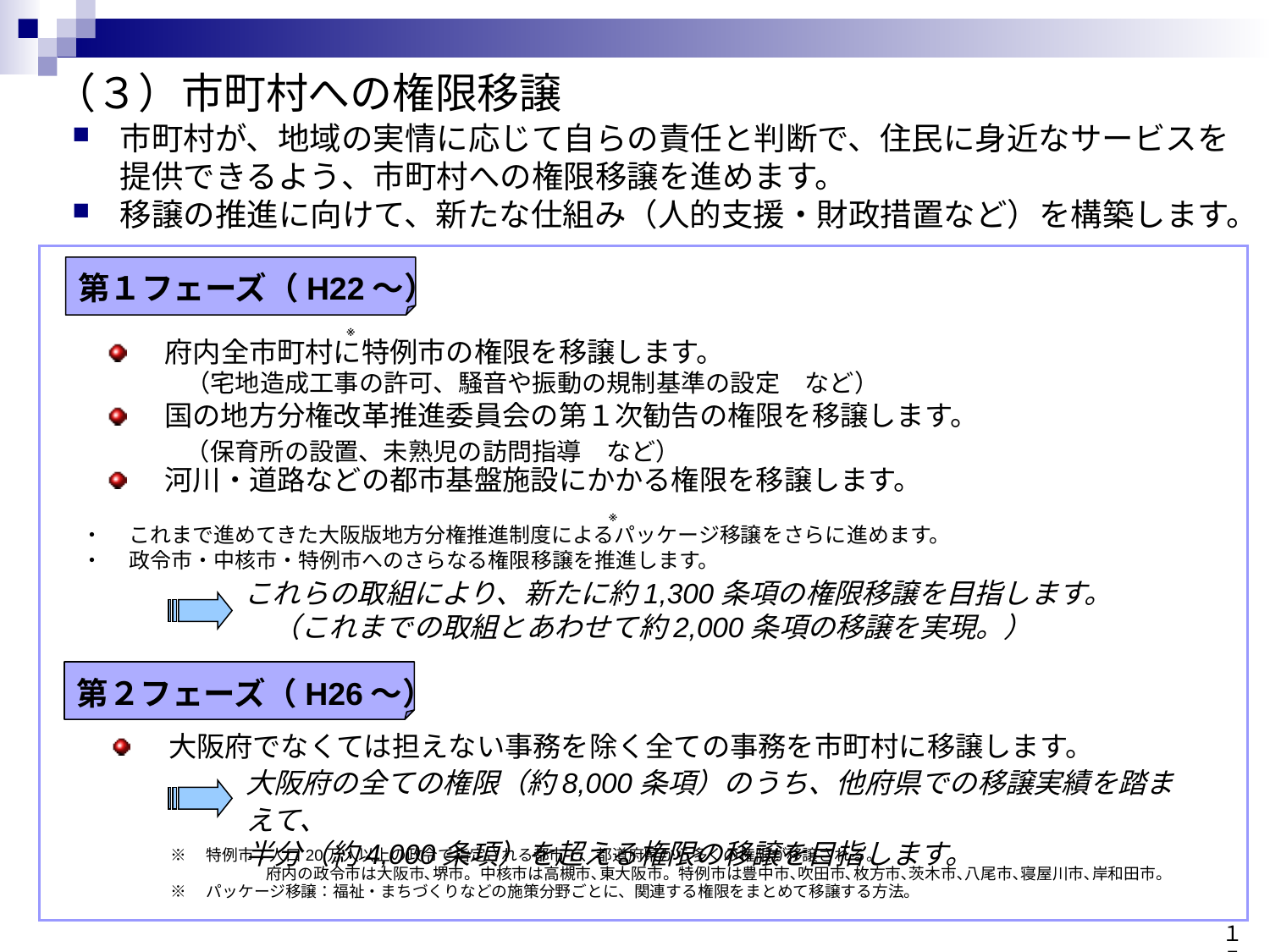

（３）市町村への権限移譲
市町村が、地域の実情に応じて自らの責任と判断で、住民に身近なサービスを提供できるよう、市町村への権限移譲を進めます。
移譲の推進に向けて、新たな仕組み（人的支援・財政措置など）を構築します。

第１フェーズ（H22～）
※
　府内全市町村に特例市の権限を移譲します。
　国の地方分権改革推進委員会の第１次勧告の権限を移譲します。
　河川・道路などの都市基盤施設にかかる権限を移譲します。
　（宅地造成工事の許可、騒音や振動の規制基準の設定　など）
　（保育所の設置、未熟児の訪問指導　など）
※
　・　 これまで進めてきた大阪版地方分権推進制度によるパッケージ移譲をさらに進めます。
　・ 　政令市・中核市・特例市へのさらなる権限移譲を推進します。
これらの取組により、新たに約1,300条項の権限移譲を目指します。
　（これまでの取組とあわせて約2,000条項の移譲を実現。）

第２フェーズ（H26～）
　大阪府でなくては担えない事務を除く全ての事務を市町村に移譲します。
大阪府の全ての権限（約8,000条項）のうち、他府県での移譲実績を踏まえて、
半分（約4,000条項）を超える権限の移譲を目指します。

※　特例市：人口20万人以上の政令で指定される都市で、都道府県から多くの権限が移譲される。
　　　　　　府内の政令市は大阪市､堺市。中核市は高槻市､東大阪市。特例市は豊中市､吹田市､枚方市､茨木市､八尾市､寝屋川市､岸和田市。
※　パッケージ移譲：福祉・まちづくりなどの施策分野ごとに、関連する権限をまとめて移譲する方法。
１５